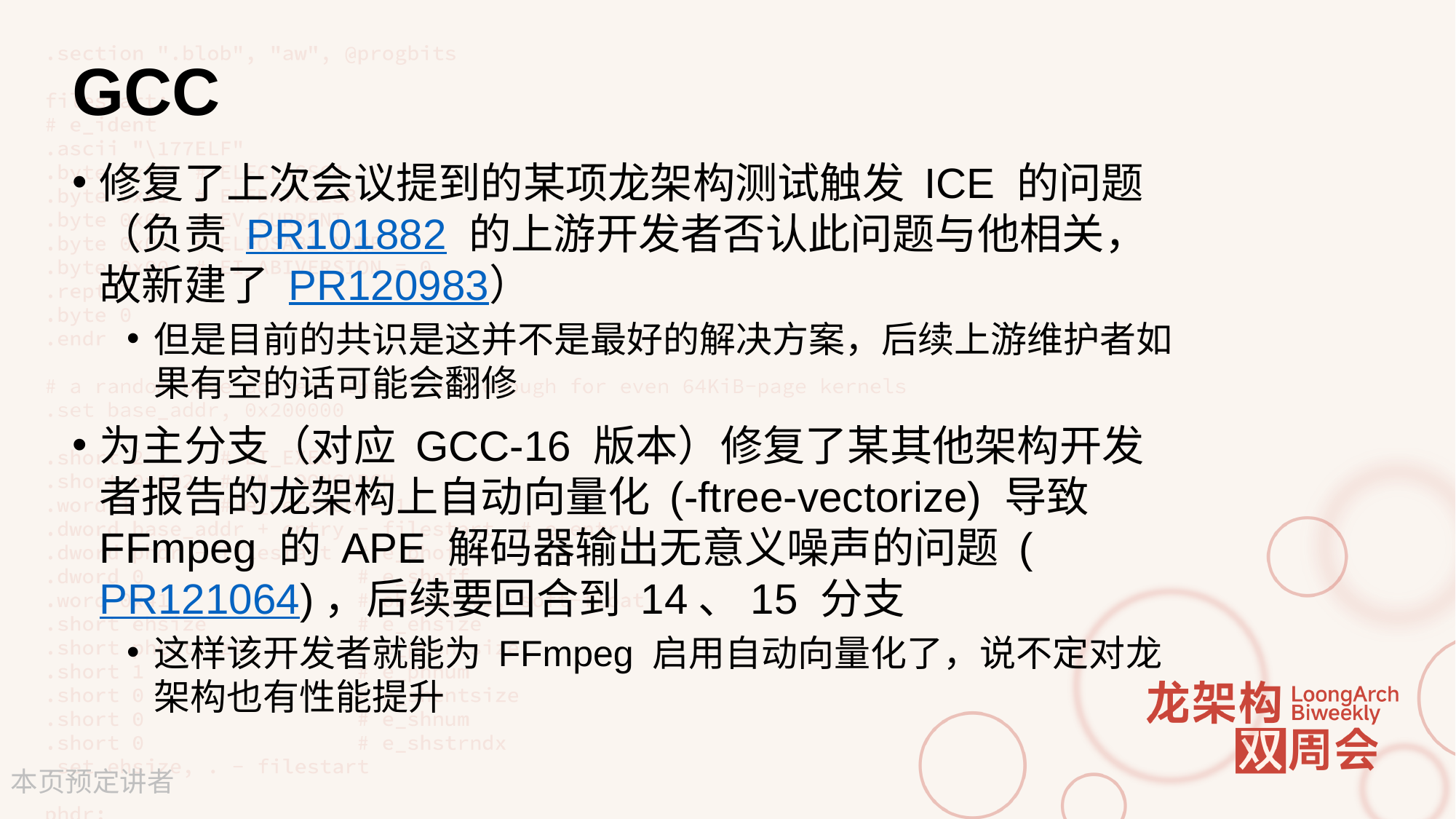

# GCC
修复了上次会议提到的某项龙架构测试触发 ICE 的问题（负责 PR101882 的上游开发者否认此问题与他相关，故新建了 PR120983）
但是目前的共识是这并不是最好的解决方案，后续上游维护者如果有空的话可能会翻修
为主分支（对应 GCC-16 版本）修复了某其他架构开发者报告的龙架构上自动向量化 (-ftree-vectorize) 导致 FFmpeg 的 APE 解码器输出无意义噪声的问题 (PR121064)，后续要回合到 14、15 分支
这样该开发者就能为 FFmpeg 启用自动向量化了，说不定对龙架构也有性能提升